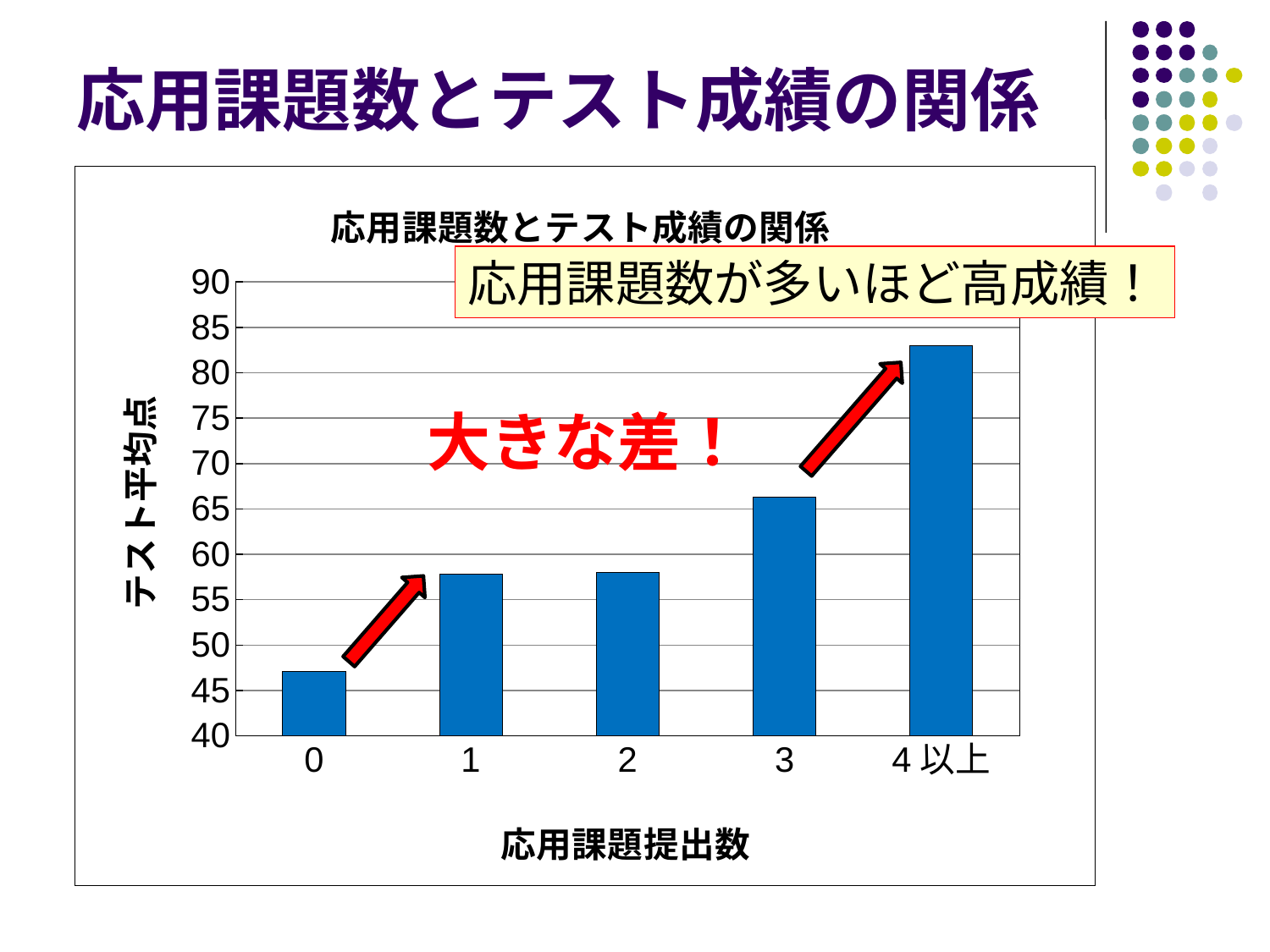

# 応用課題数とテスト成績の関係

### Chart: 応用課題数とテスト成績の関係

| Category | 平均点 |
|---|---|
| 0 | 47.111111111111114 |
| 1 | 57.8 |
| 2 | 58.0 |
| 3 | 66.3181818181817 |
| 4以上 | 83.0 |
応用課題数が多いほど高成績！
大きな差！